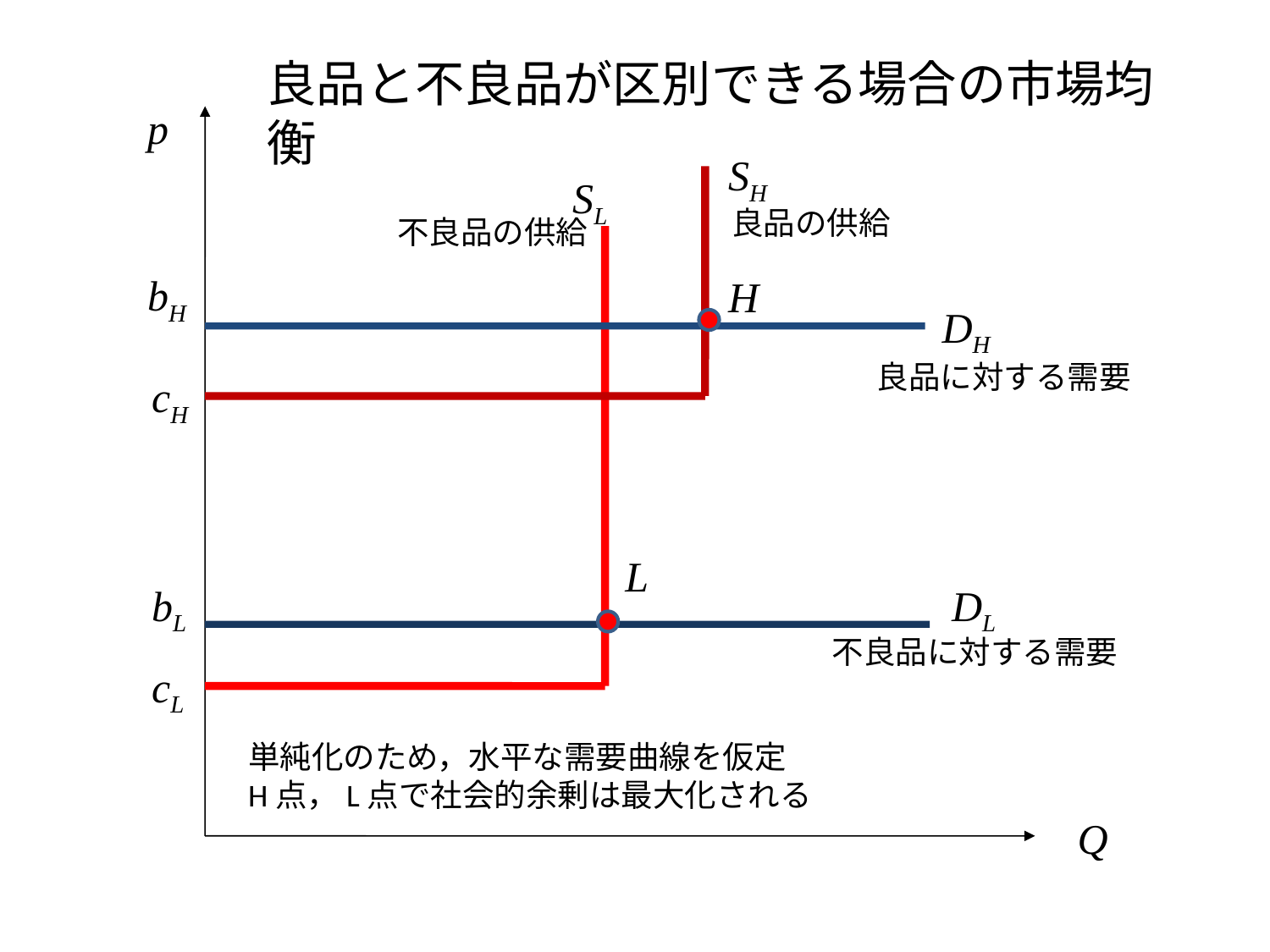

良品と不良品が区別できる場合の市場均衡
p

SH
SL

良品の供給
不良品の供給

bH
H
DH

良品に対する需要
cH

L
DL
bL

不良品に対する需要
cL

単純化のため，水平な需要曲線を仮定
H点，L点で社会的余剰は最大化される
Q